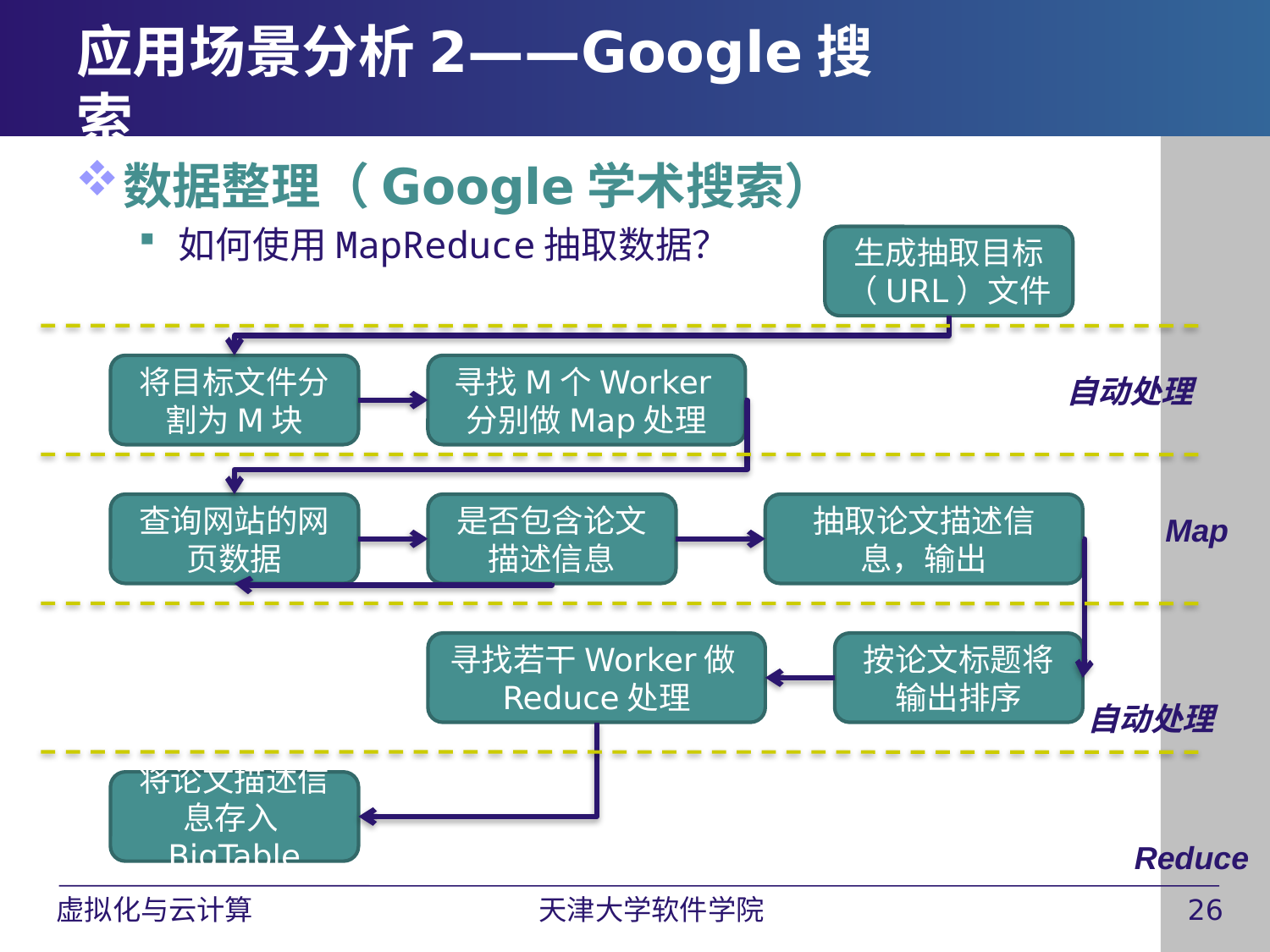

应用场景分析2——Google搜索
数据整理（Google学术搜索）
如何使用MapReduce抽取数据？

生成抽取目标（URL）文件
将目标文件分割为M块
寻找M个Worker分别做Map处理
自动处理
查询网站的网页数据
是否包含论文描述信息
抽取论文描述信息，输出
Map
寻找若干Worker做Reduce处理
按论文标题将输出排序
自动处理
将论文描述信息存入BigTable
Reduce